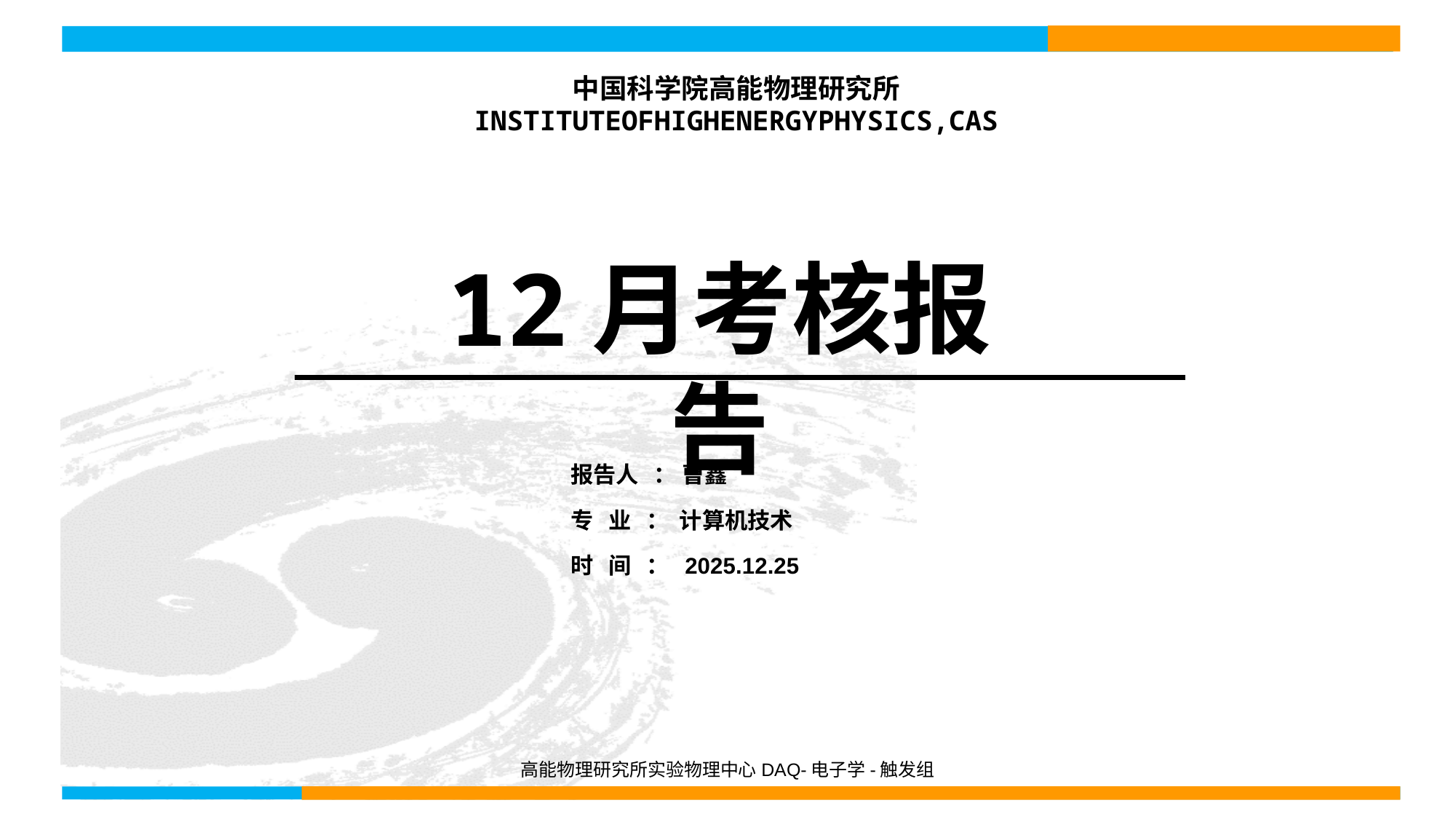

中国科学院高能物理研究所
INSTITUTEOFHIGHENERGYPHYSICS,CAS
12月考核报告
报告人   ： 曹鑫
专   业   ：  计算机技术
时   间   ：  2025.12.25
高能物理研究所实验物理中心DAQ-电子学-触发组